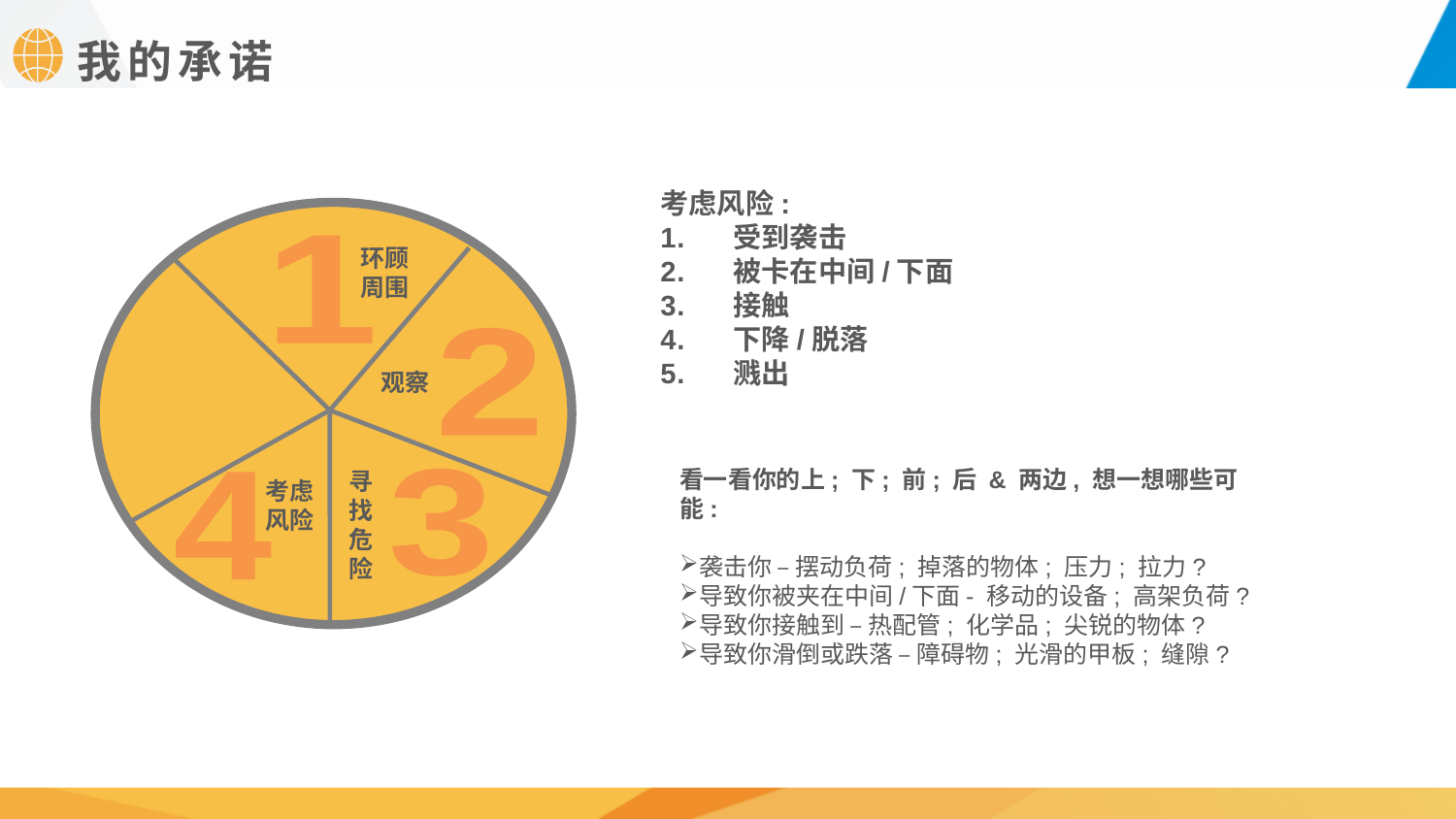

我的承诺

考虑风险:
受到袭击
被卡在中间/下面
接触
下降/脱落
溅出

1
环顾
周围
2
观察
看一看你的上; 下; 前; 后 & 两边, 想一想哪些可能:

袭击你 – 摆动负荷; 掉落的物体; 压力; 拉力?
导致你被夹在中间/下面- 移动的设备; 高架负荷?
导致你接触到 – 热配管; 化学品; 尖锐的物体?
导致你滑倒或跌落 – 障碍物; 光滑的甲板; 缝隙?
寻找
危险
考虑
风险
3
4